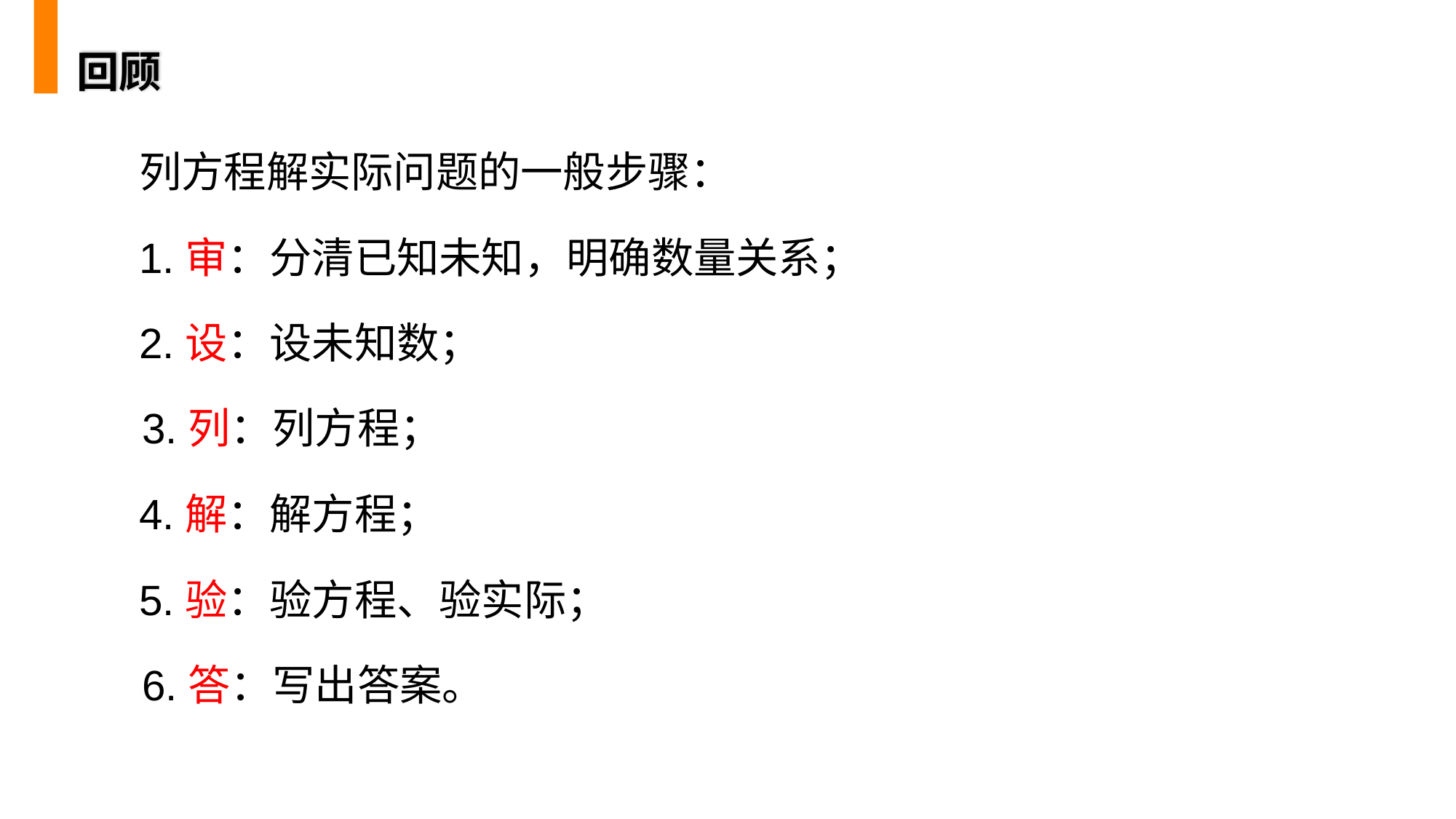

回顾
列方程解实际问题的一般步骤：
1.审：分清已知未知，明确数量关系；
2.设：设未知数；
3.列：列方程；
4.解：解方程；
5.验：验方程、验实际；
6.答：写出答案。